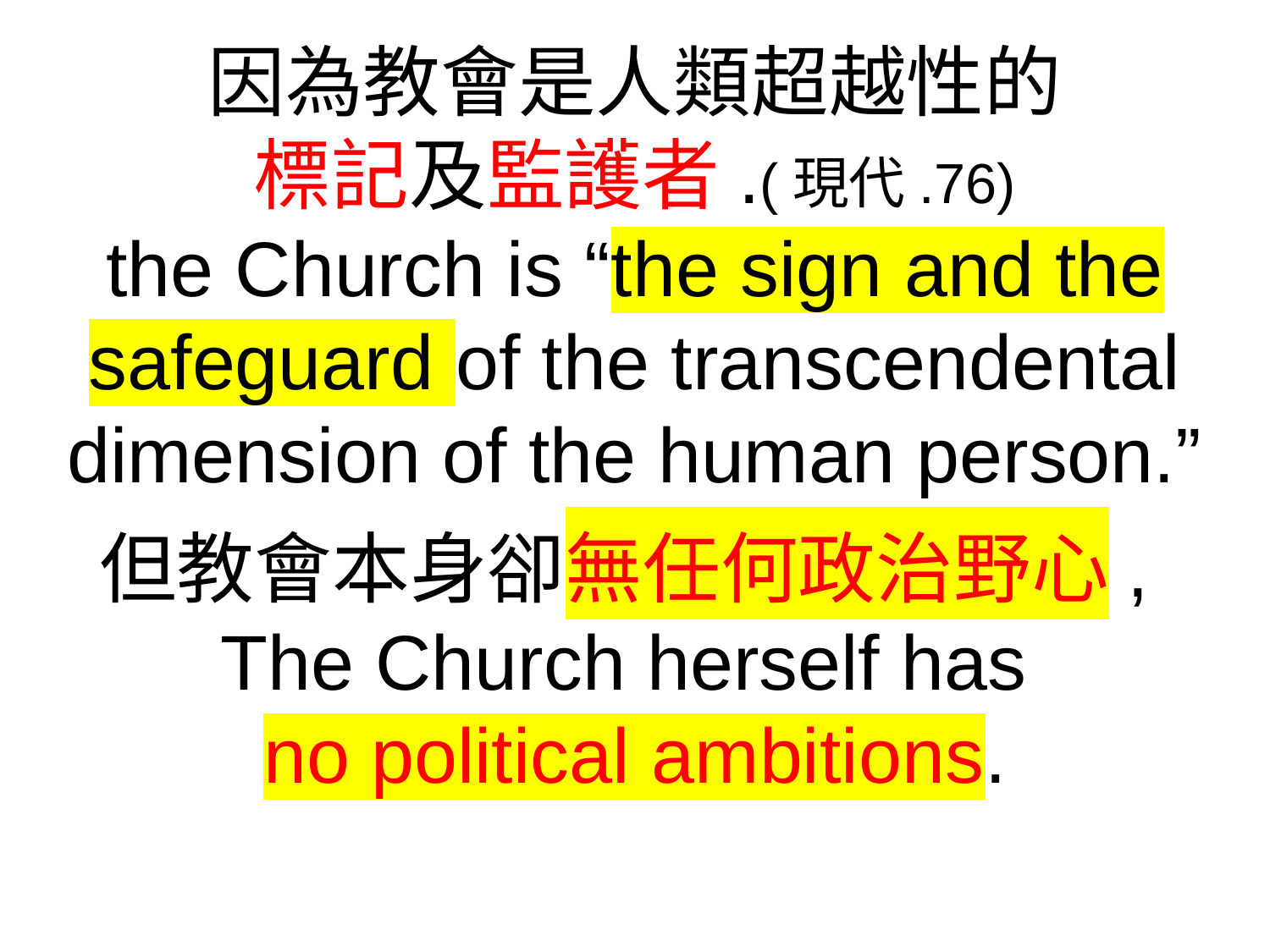

因為教會是人類超越性的
標記及監護者.(現代.76)
the Church is “the sign and the safeguard of the transcendental dimension of the human person.”
但教會本身卻無任何政治野心,
The Church herself has
no political ambitions.